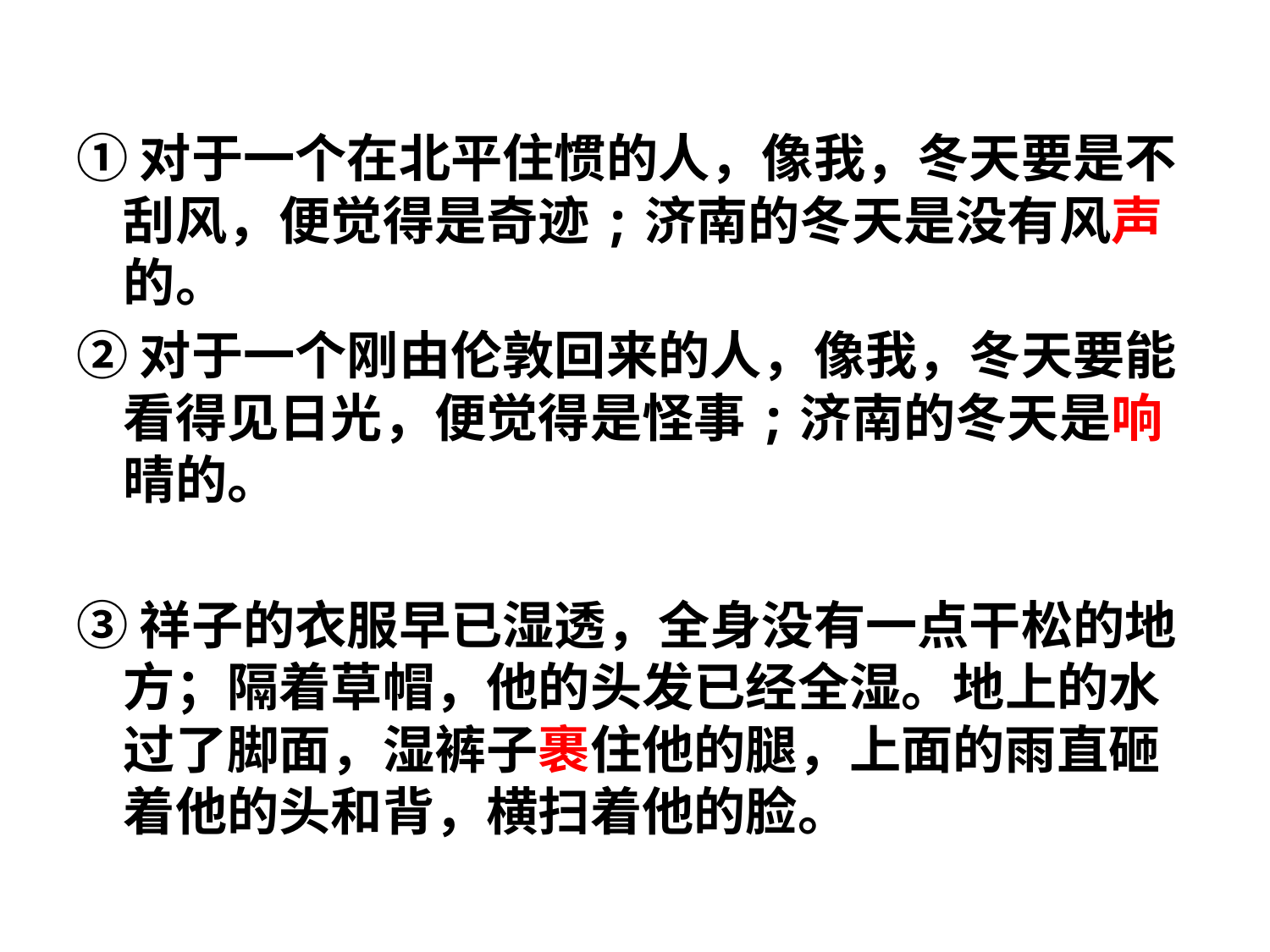

①对于一个在北平住惯的人，像我，冬天要是不刮风，便觉得是奇迹;济南的冬天是没有风声的。
②对于一个刚由伦敦回来的人，像我，冬天要能看得见日光，便觉得是怪事;济南的冬天是响晴的。

③祥子的衣服早已湿透，全身没有一点干松的地方；隔着草帽，他的头发已经全湿。地上的水过了脚面，湿裤子裹住他的腿，上面的雨直砸着他的头和背，横扫着他的脸。